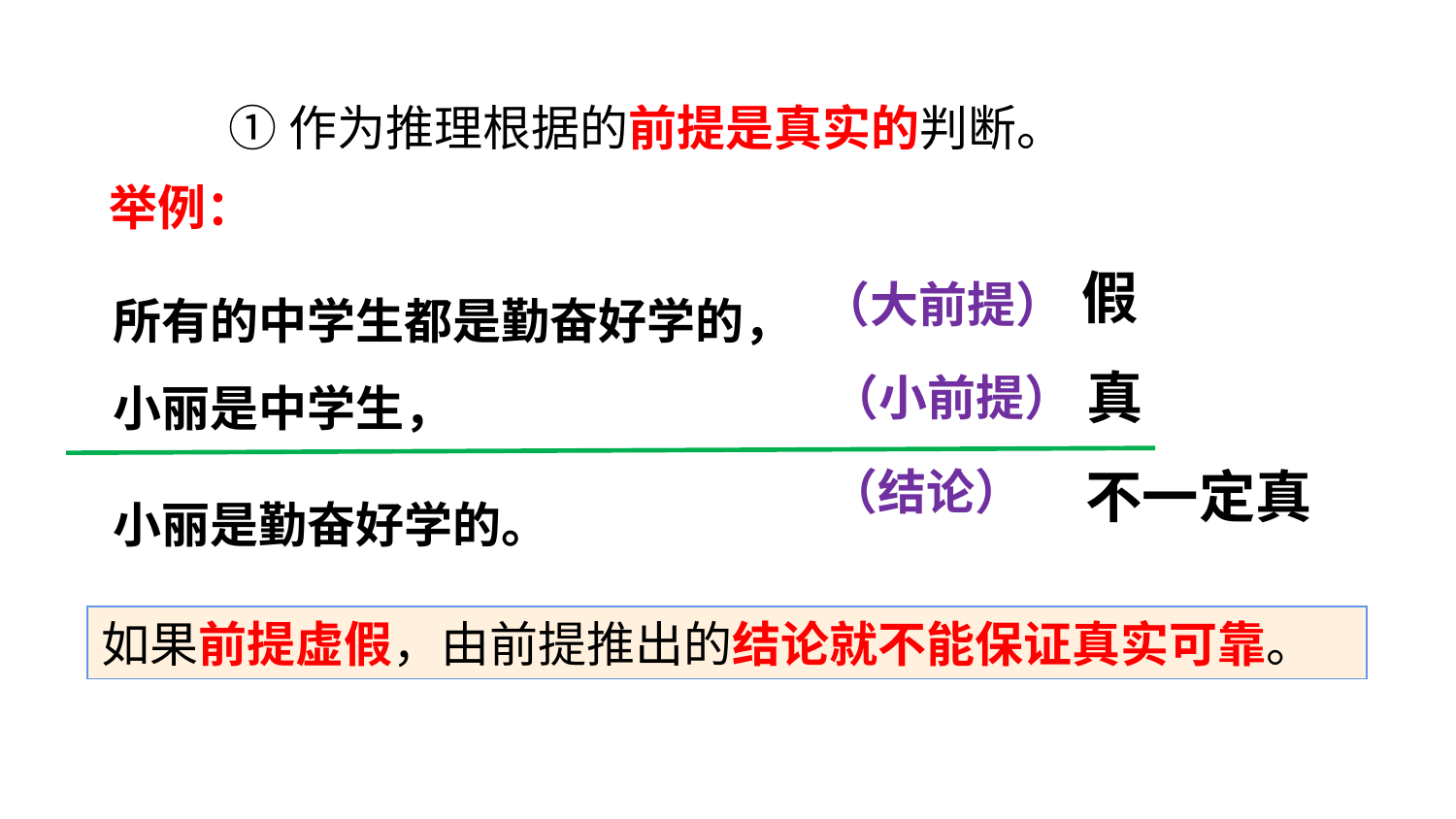

①作为推理根据的前提是真实的判断。
举例：
所有的中学生都是勤奋好学的，
小丽是中学生，
小丽是勤奋好学的。
假
（大前提）
真
（小前提）
不一定真
（结论）
如果前提虚假，由前提推出的结论就不能保证真实可靠。